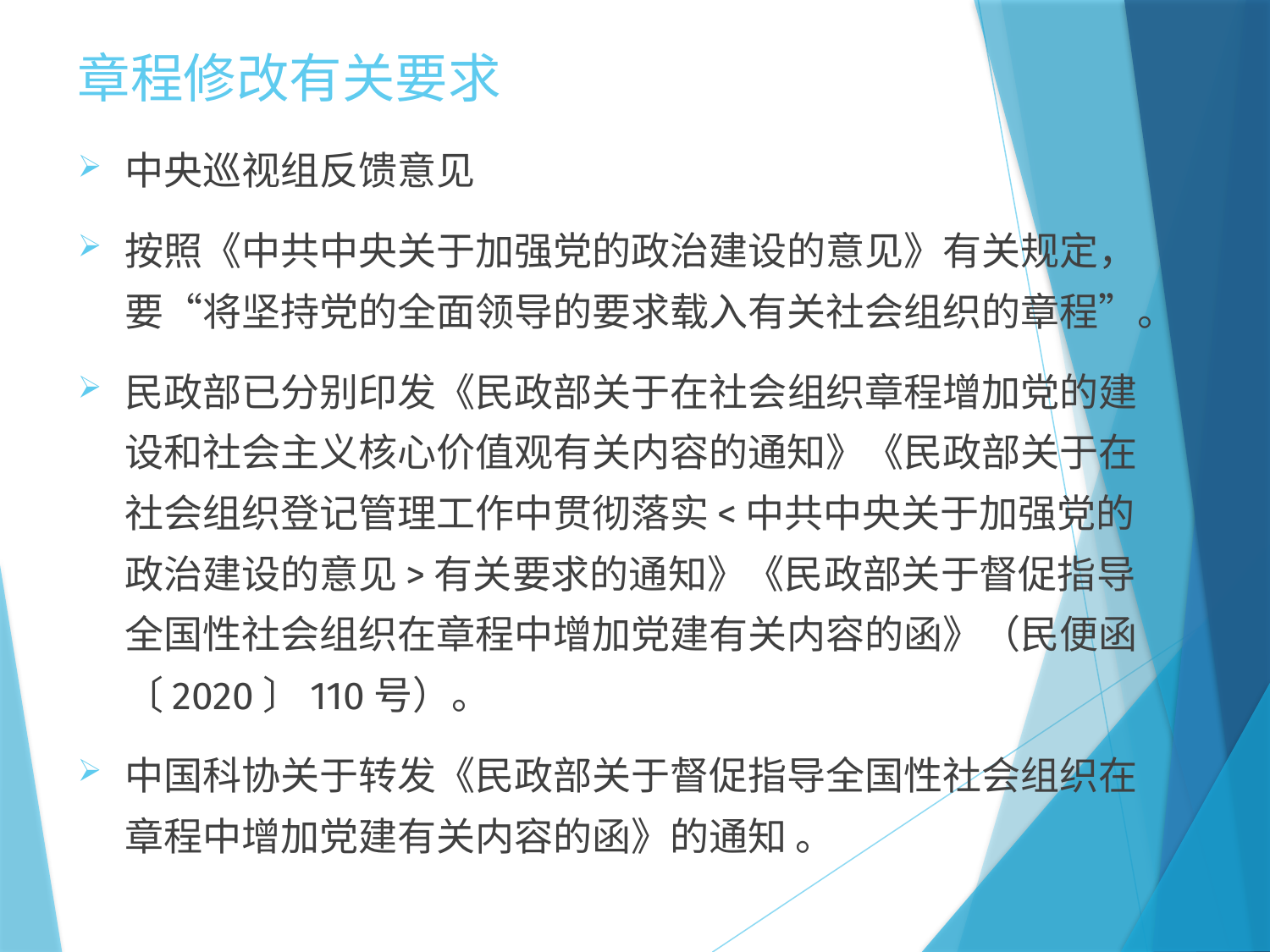

# 章程修改有关要求
中央巡视组反馈意见
按照《中共中央关于加强党的政治建设的意见》有关规定，要“将坚持党的全面领导的要求载入有关社会组织的章程”。
民政部已分别印发《民政部关于在社会组织章程增加党的建设和社会主义核心价值观有关内容的通知》《民政部关于在社会组织登记管理工作中贯彻落实<中共中央关于加强党的政治建设的意见>有关要求的通知》《民政部关于督促指导全国性社会组织在章程中增加党建有关内容的函》（民便函〔2020〕110号）。
中国科协关于转发《民政部关于督促指导全国性社会组织在章程中增加党建有关内容的函》的通知 。